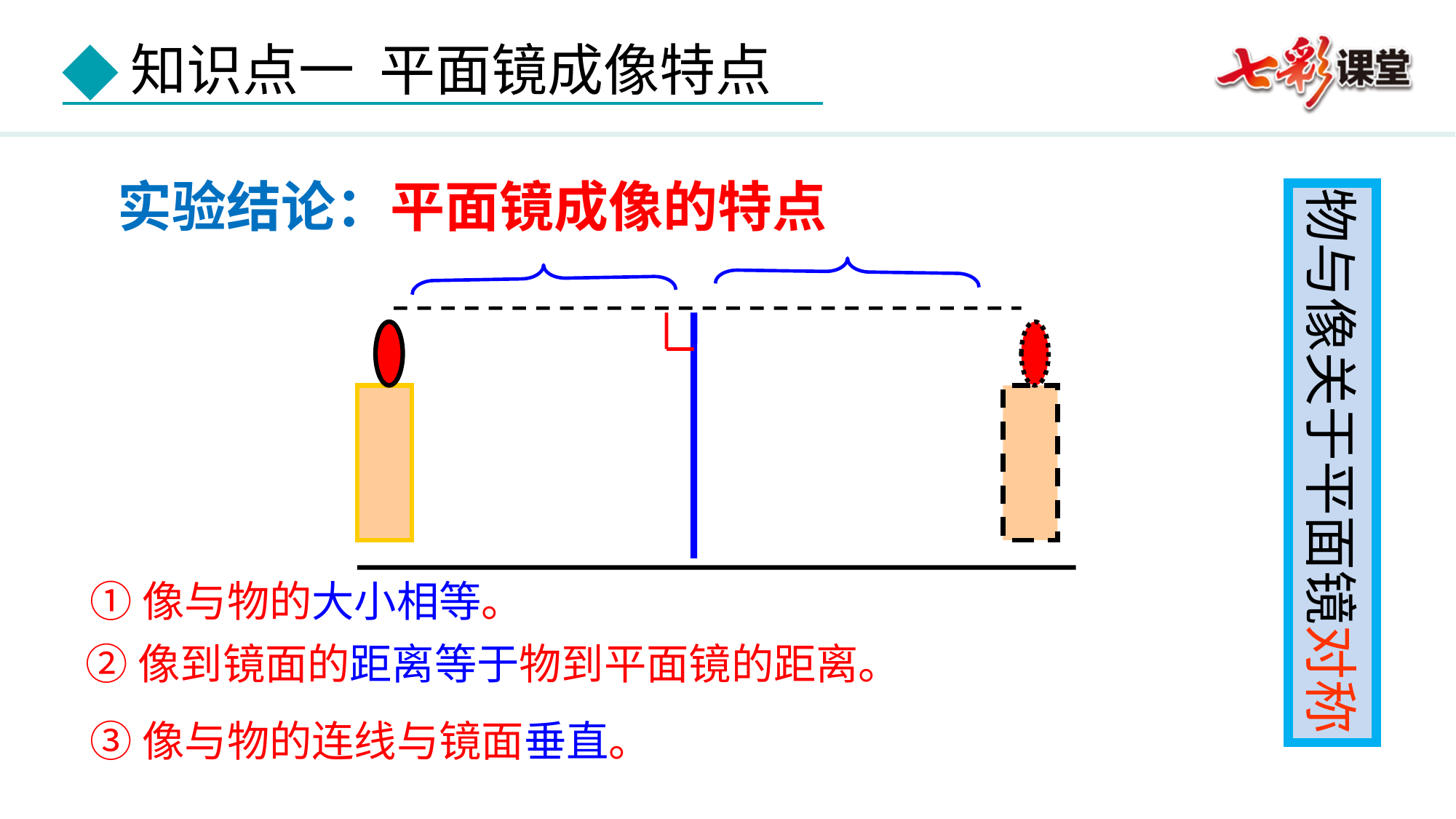

实验结论：平面镜成像的特点
物与像关于平面镜对称

①像与物的大小相等。
②像到镜面的距离等于物到平面镜的距离。
③像与物的连线与镜面垂直。